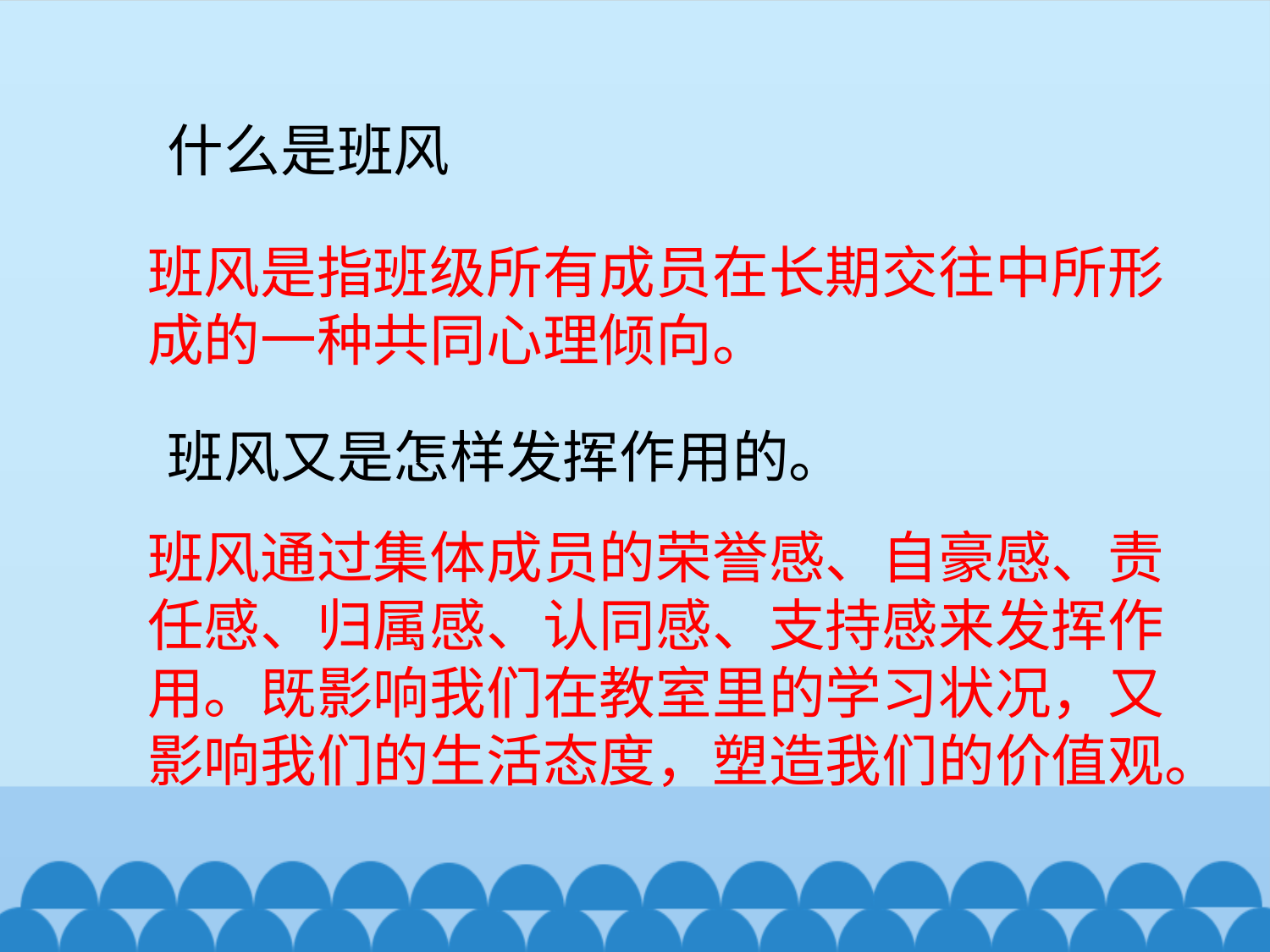

什么是班风

班风又是怎样发挥作用的。
班风是指班级所有成员在长期交往中所形成的一种共同心理倾向。
班风通过集体成员的荣誉感、自豪感、责任感、归属感、认同感、支持感来发挥作用。既影响我们在教室里的学习状况，又影响我们的生活态度，塑造我们的价值观。